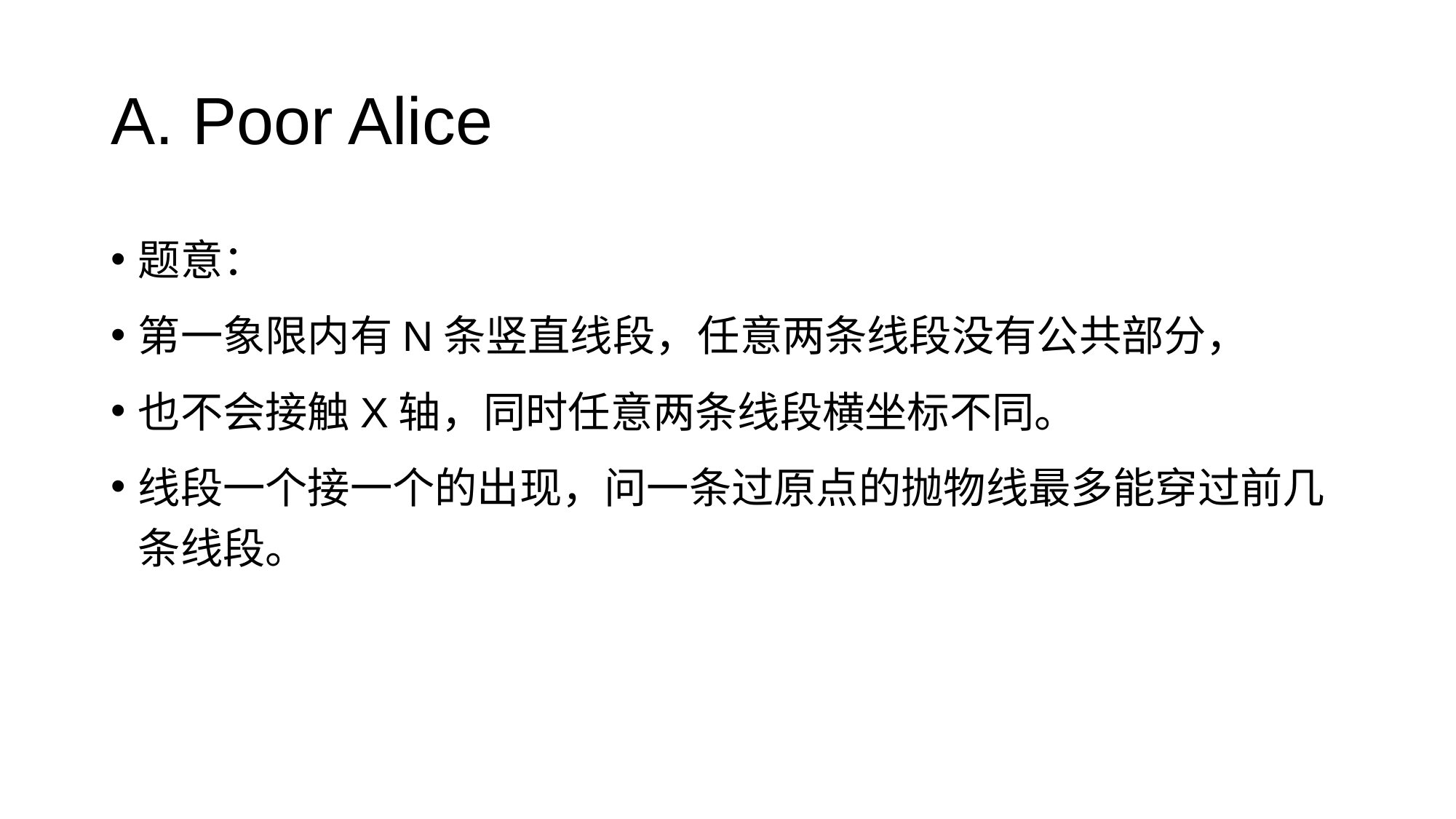

# A. Poor Alice
题意：
第一象限内有N条竖直线段，任意两条线段没有公共部分，
也不会接触X轴，同时任意两条线段横坐标不同。
线段一个接一个的出现，问一条过原点的抛物线最多能穿过前几条线段。